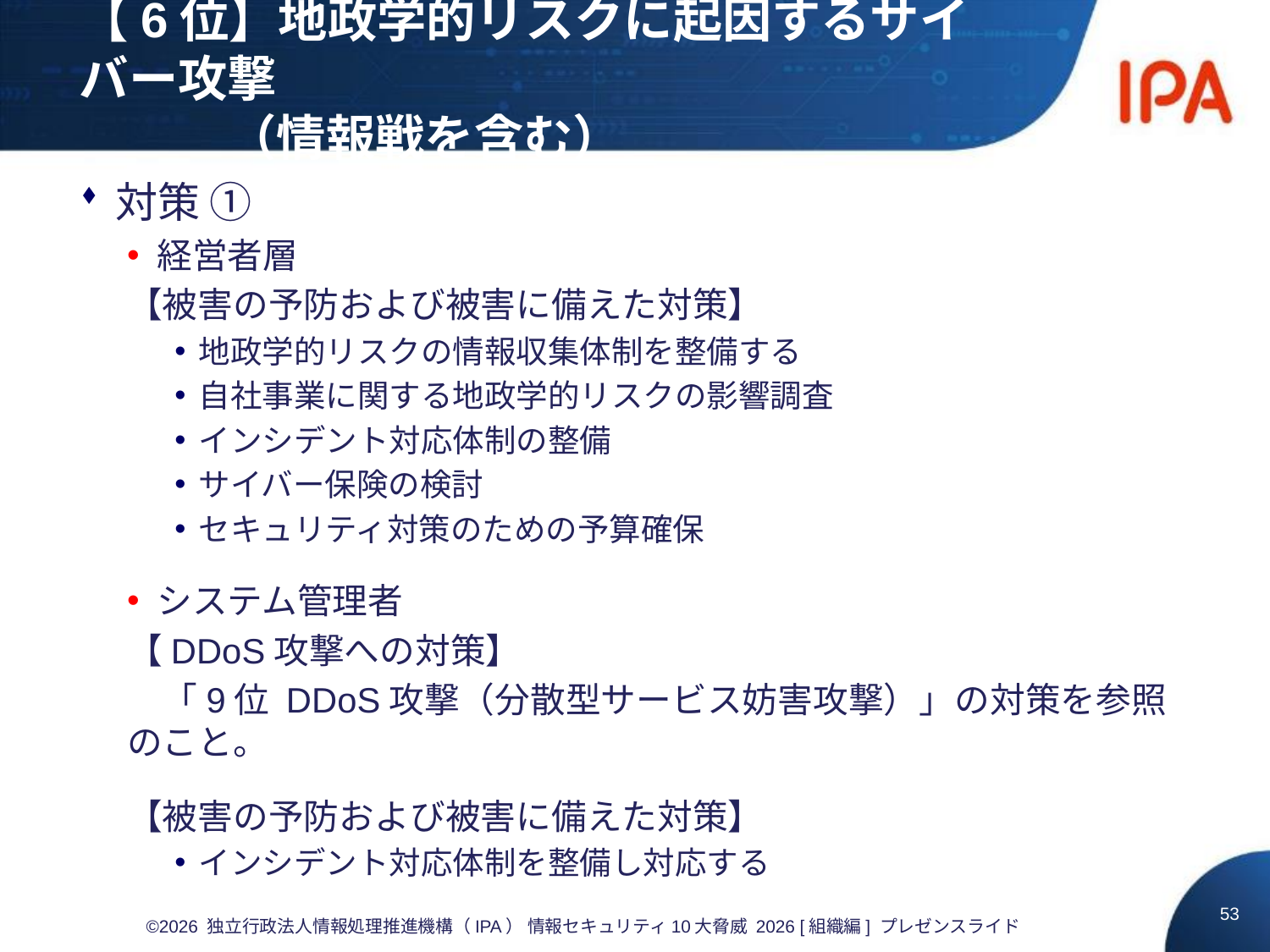

# 【6位】地政学的リスクに起因するサイバー攻撃 　　　（情報戦を含む）
対策 ①
経営者層
【被害の予防および被害に備えた対策】
地政学的リスクの情報収集体制を整備する
自社事業に関する地政学的リスクの影響調査
インシデント対応体制の整備
サイバー保険の検討
セキュリティ対策のための予算確保

システム管理者
【DDoS攻撃への対策】
　「9位 DDoS攻撃（分散型サービス妨害攻撃）」の対策を参照のこと。

【被害の予防および被害に備えた対策】
インシデント対応体制を整備し対応する
53
©2026 独立行政法人情報処理推進機構（IPA） 情報セキュリティ10大脅威 2026 [組織編] プレゼンスライド